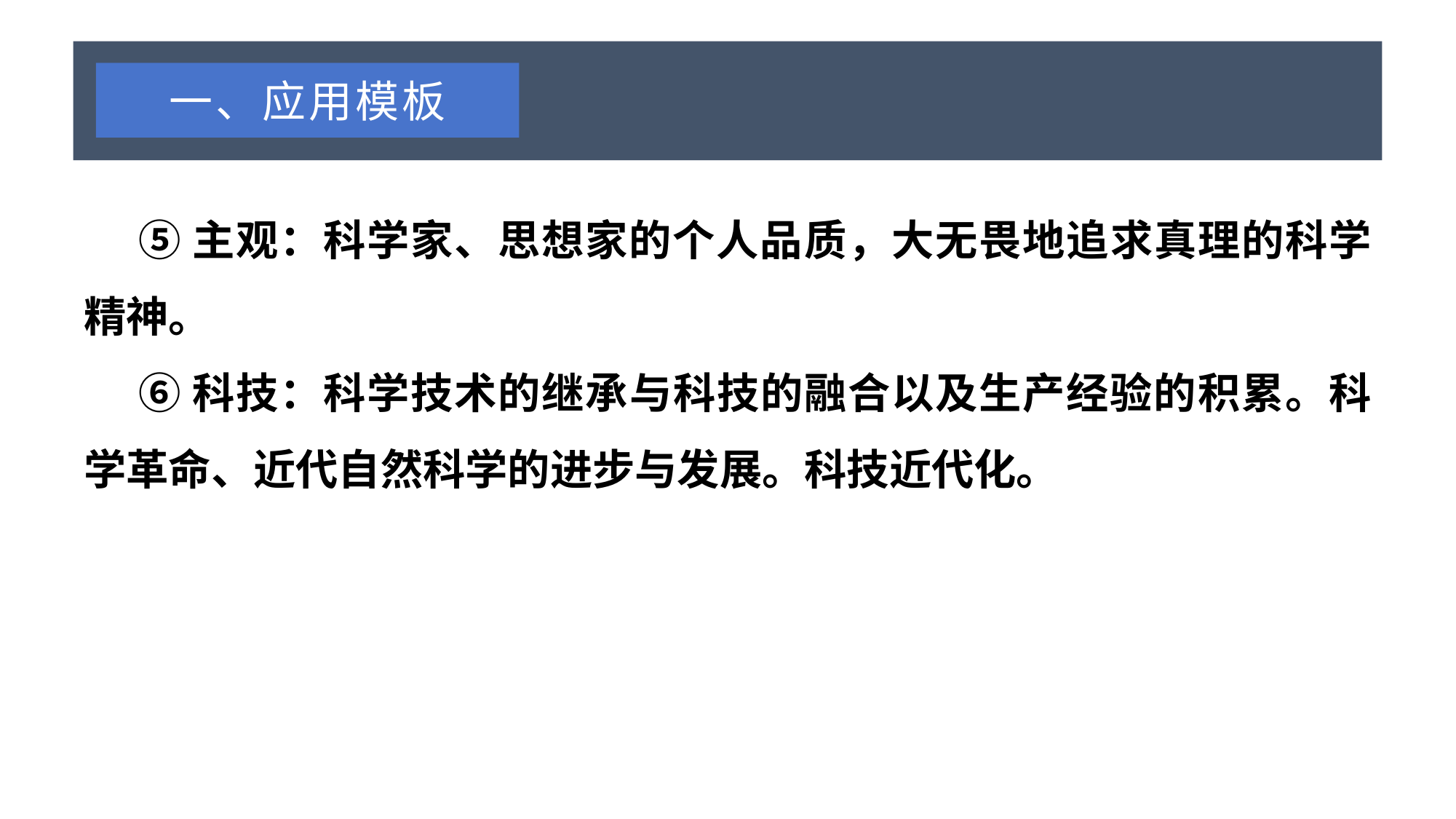

一、应用模板
⑤主观：科学家、思想家的个人品质，大无畏地追求真理的科学精神。
⑥科技：科学技术的继承与科技的融合以及生产经验的积累。科学革命、近代自然科学的进步与发展。科技近代化。